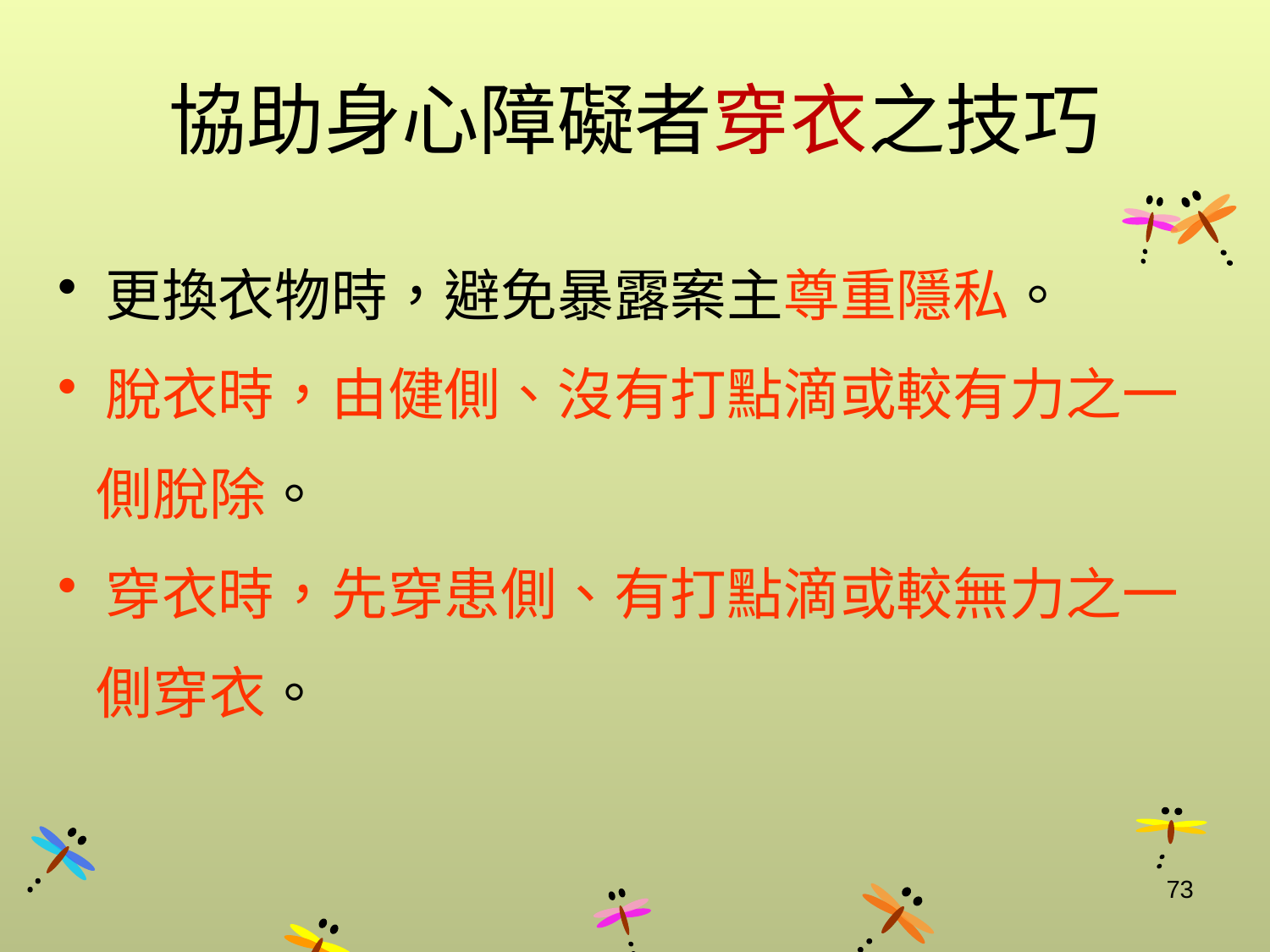

# 協助身心障礙者穿衣之技巧
更換衣物時，避免暴露案主尊重隱私。
脫衣時，由健側、沒有打點滴或較有力之一
  側脫除。
穿衣時，先穿患側、有打點滴或較無力之一
  側穿衣。
73